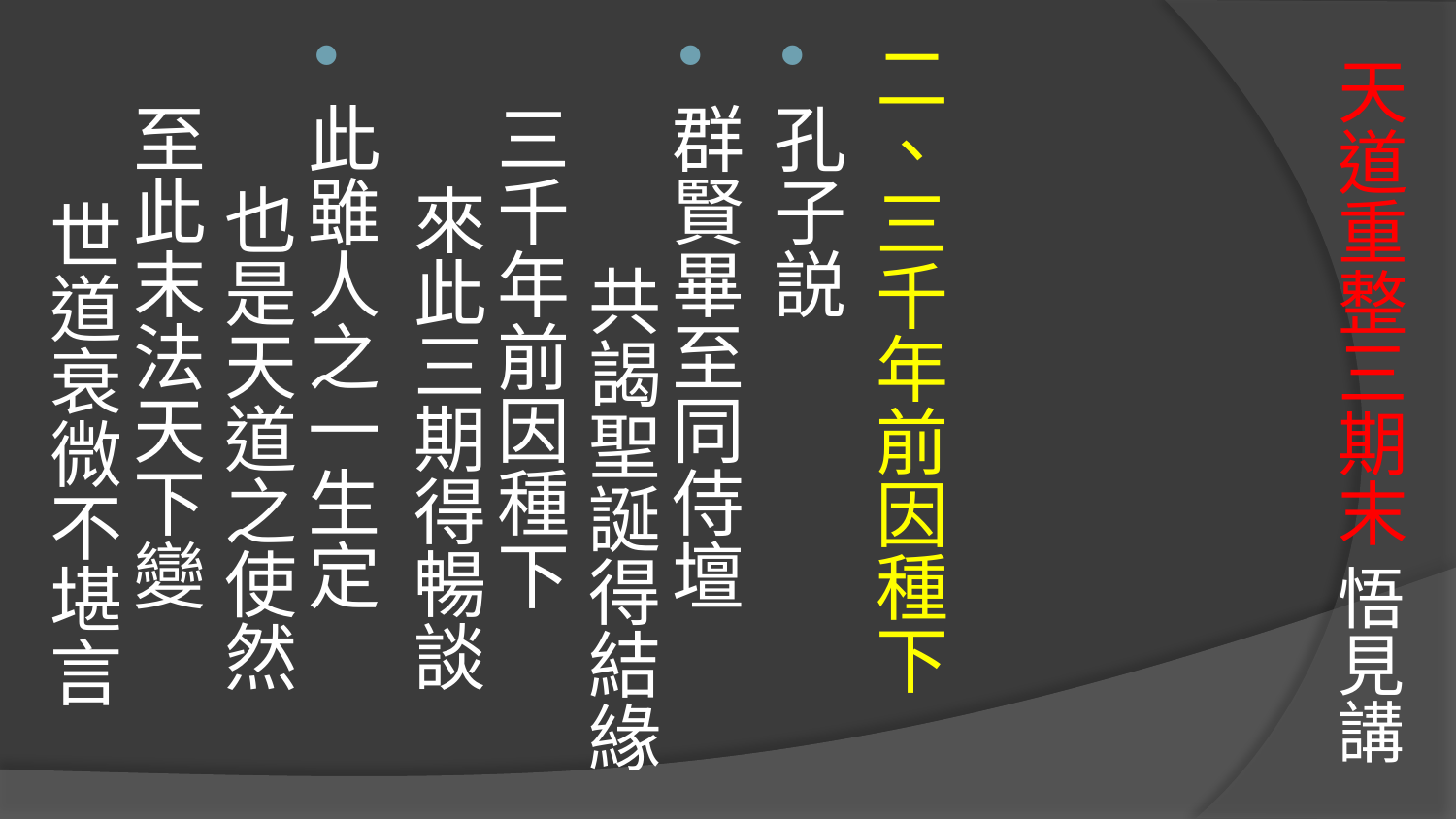

二、三千年前因種下
孔子説
群賢畢至同侍壇　                 共謁聖誕得結緣
三千年前因種下　            來此三期得暢談
此雖人之一生定　            也是天道之使然
至此末法天下變　             世道衰微不堪言
# 天道重整三期末 悟見講